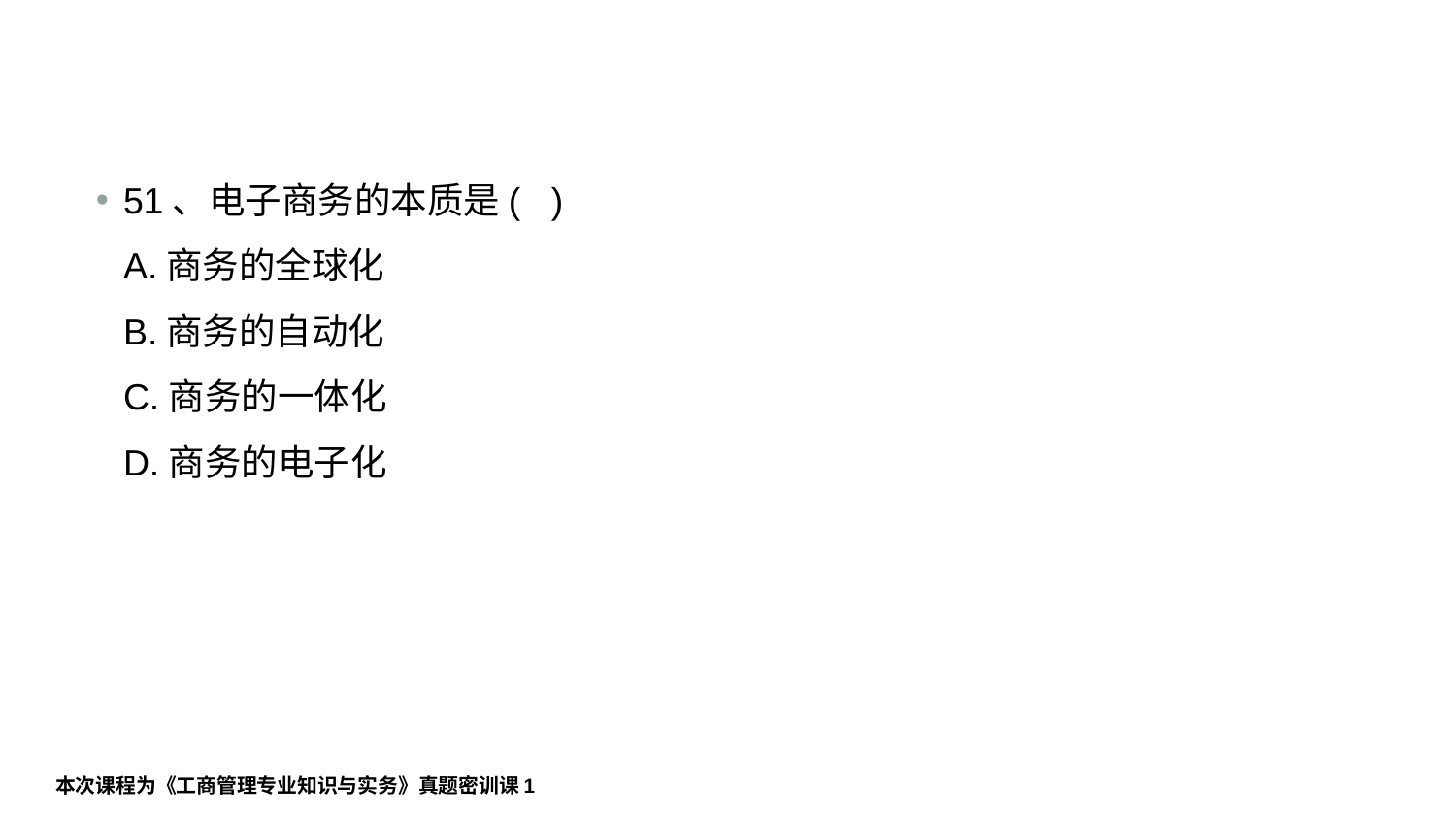

51、电子商务的本质是(   )
A.商务的全球化
B.商务的自动化
C.商务的一体化
D.商务的电子化